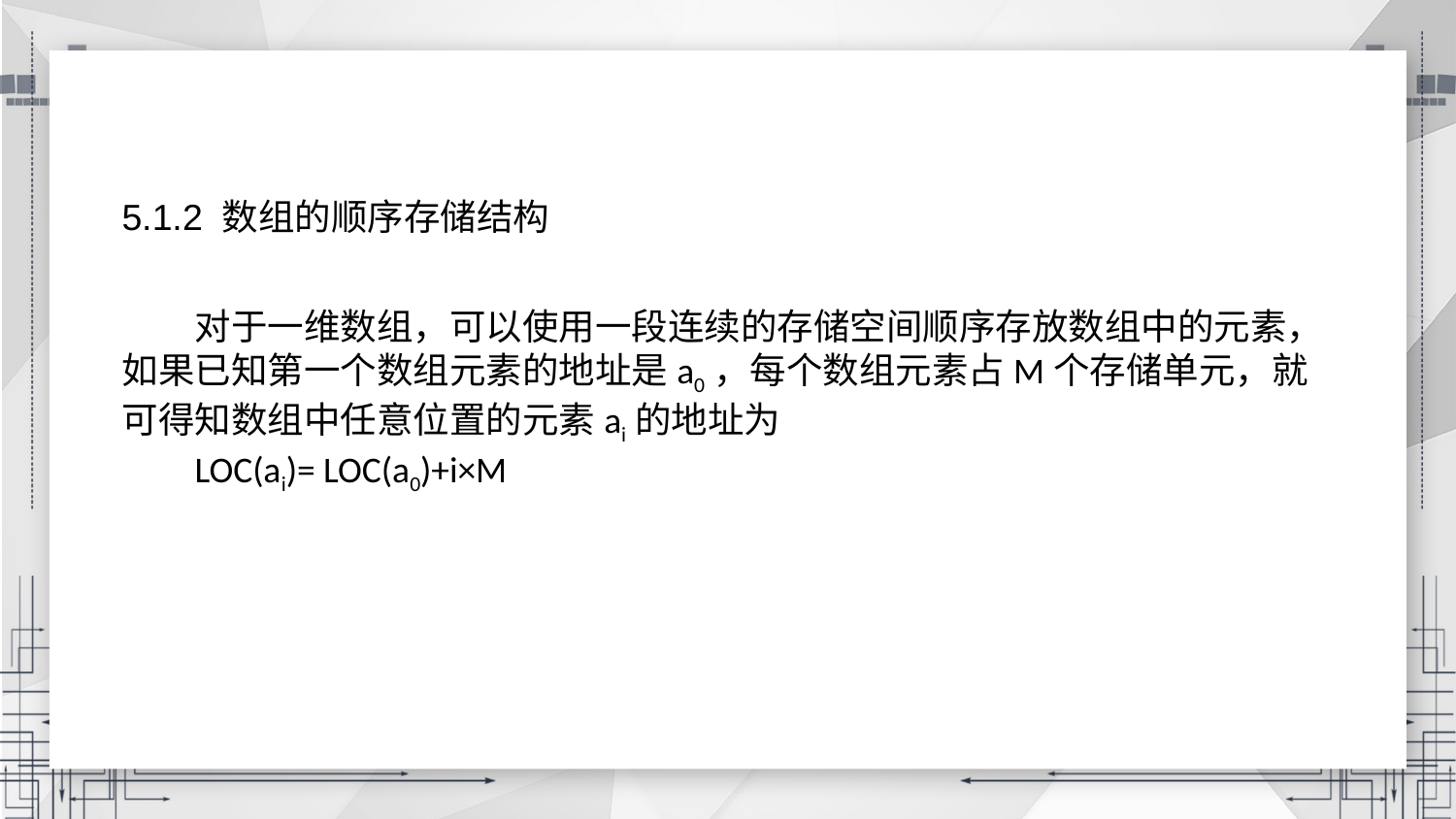

5.1.2 数组的顺序存储结构

对于一维数组，可以使用一段连续的存储空间顺序存放数组中的元素，如果已知第一个数组元素的地址是a0，每个数组元素占M个存储单元，就可得知数组中任意位置的元素ai的地址为
LOC(ai)= LOC(a0)+i×M